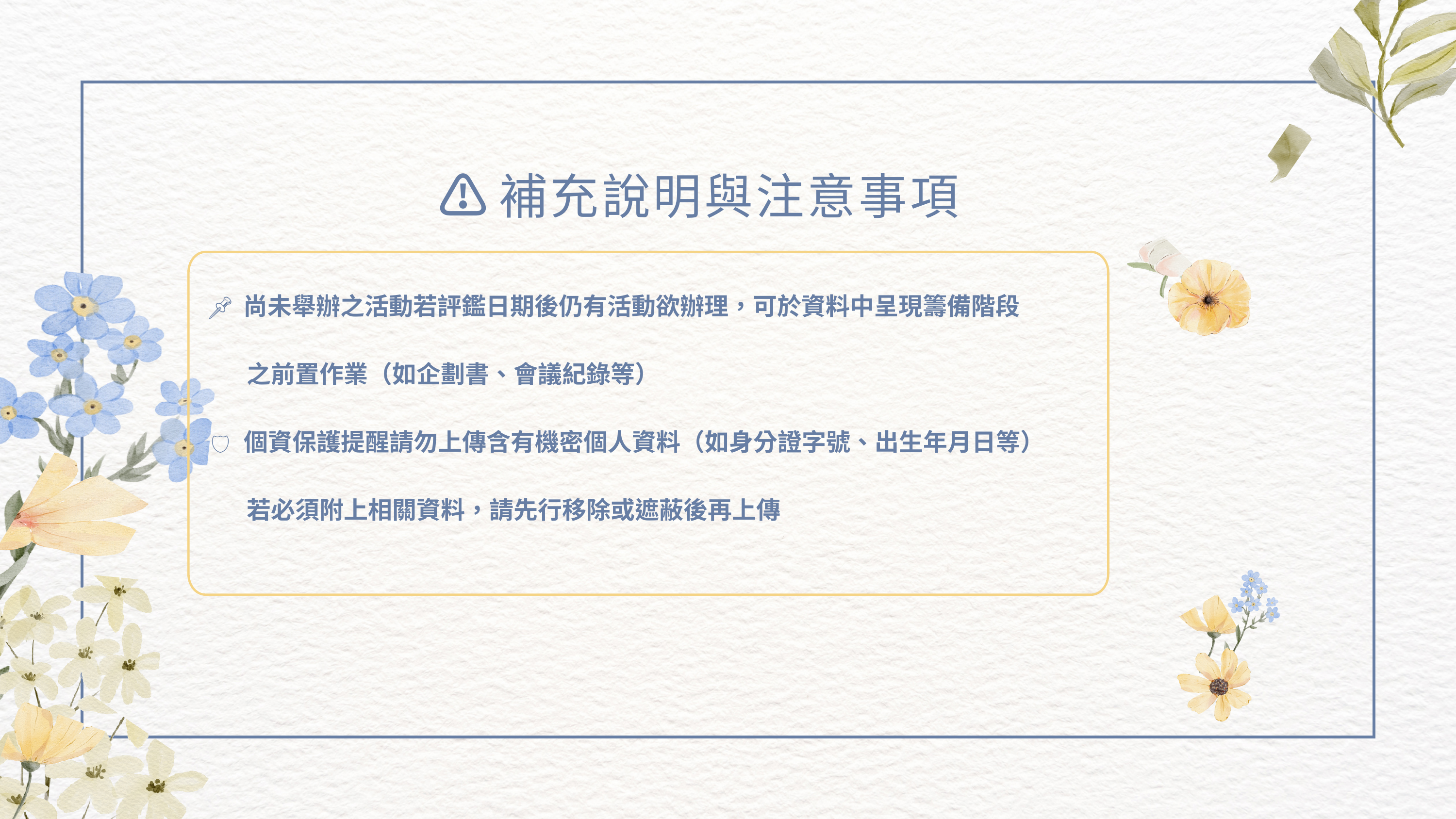

⚠️補充說明與注意事項

📌 尚未舉辦之活動若評鑑日期後仍有活動欲辦理，可於資料中呈現籌備階段
      之前置作業（如企劃書、會議紀錄等）
🛡 個資保護提醒請勿上傳含有機密個人資料（如身分證字號、出生年月日等）
      若必須附上相關資料，請先行移除或遮蔽後再上傳